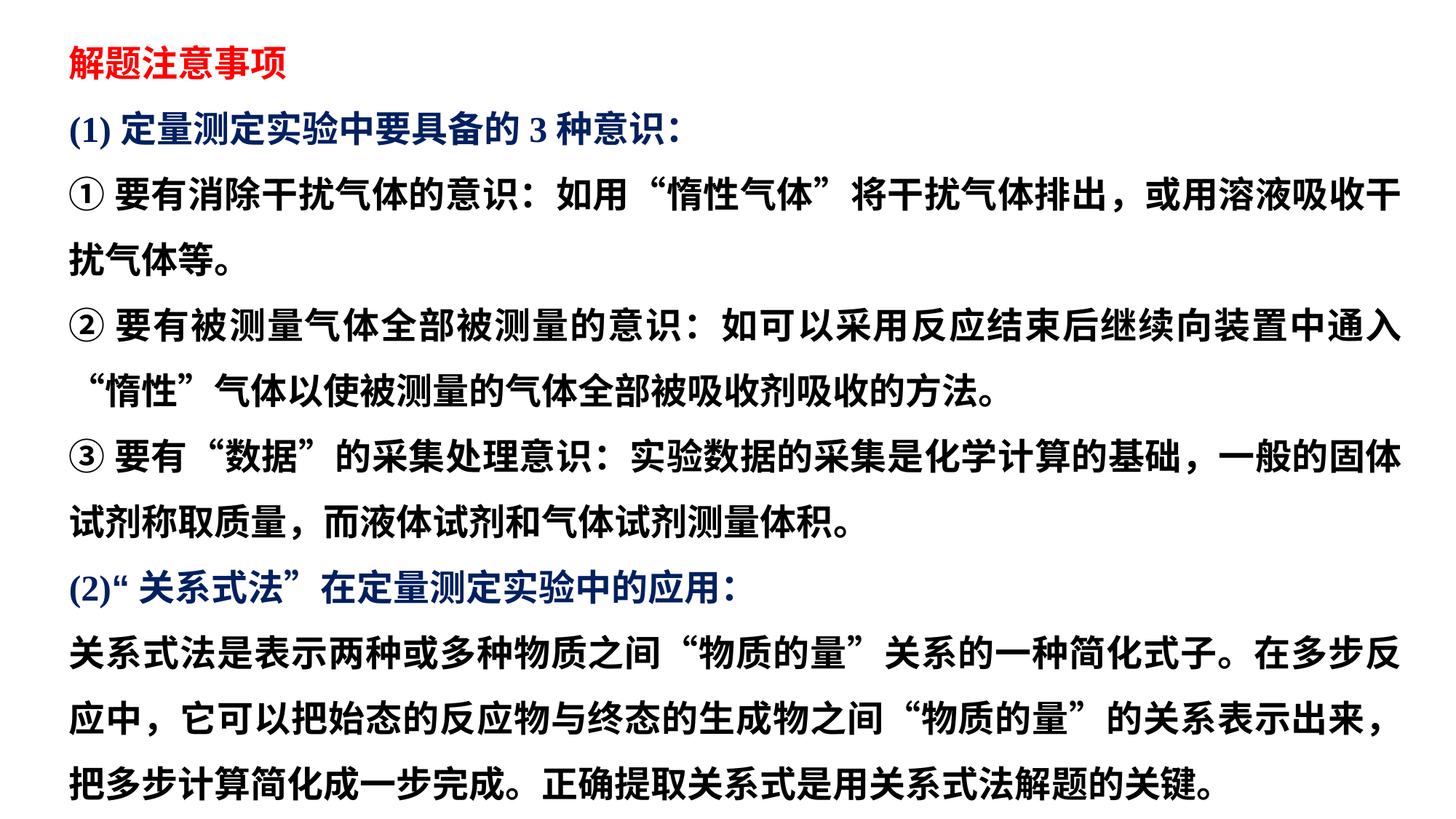

解题注意事项
(1)定量测定实验中要具备的3种意识：
①要有消除干扰气体的意识：如用“惰性气体”将干扰气体排出，或用溶液吸收干扰气体等。
②要有被测量气体全部被测量的意识：如可以采用反应结束后继续向装置中通入“惰性”气体以使被测量的气体全部被吸收剂吸收的方法。
③要有“数据”的采集处理意识：实验数据的采集是化学计算的基础，一般的固体试剂称取质量，而液体试剂和气体试剂测量体积。
(2)“关系式法”在定量测定实验中的应用：
关系式法是表示两种或多种物质之间“物质的量”关系的一种简化式子。在多步反应中，它可以把始态的反应物与终态的生成物之间“物质的量”的关系表示出来，把多步计算简化成一步完成。正确提取关系式是用关系式法解题的关键。